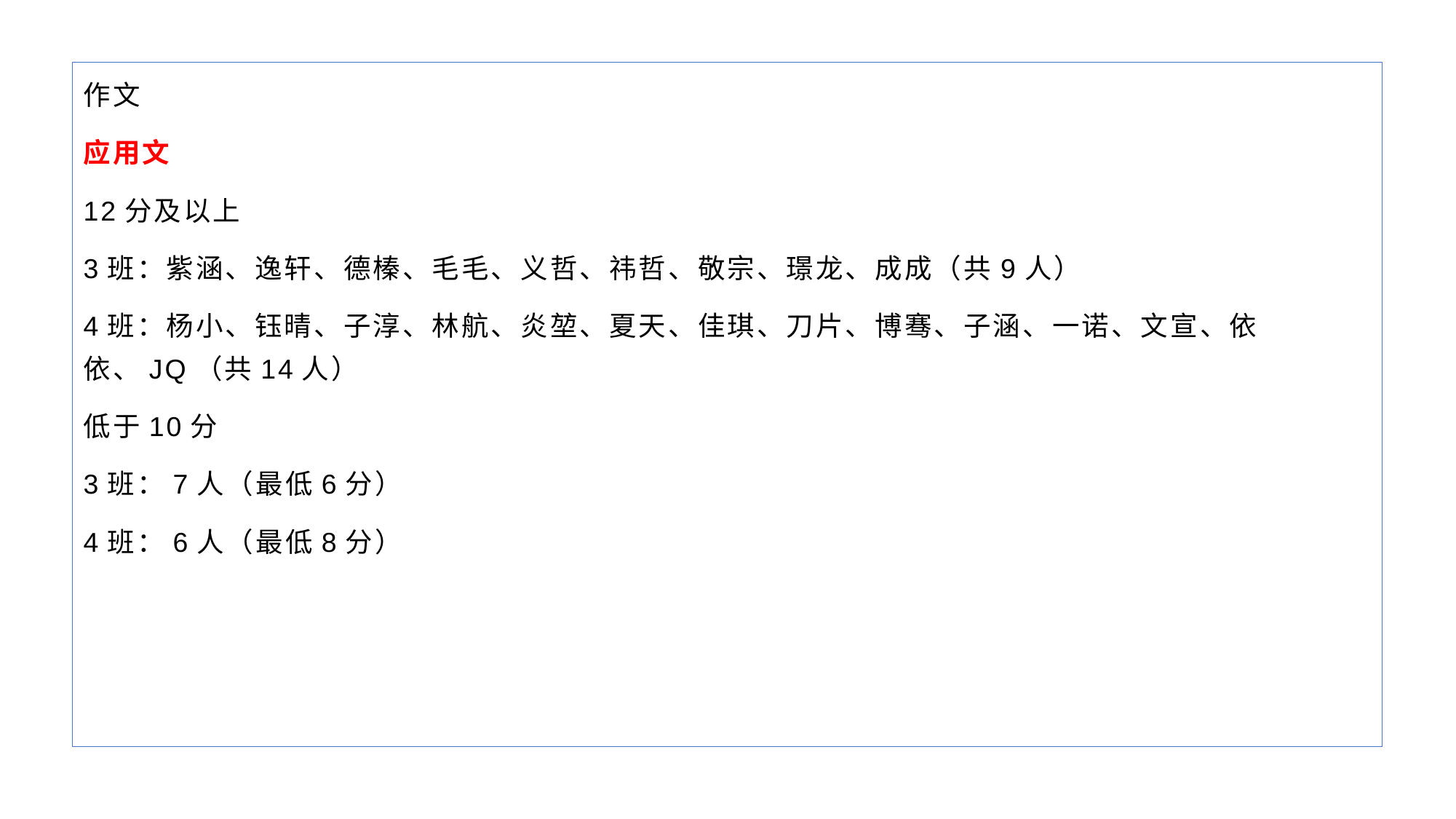

作文
应用文
12分及以上
3班：紫涵、逸轩、德榛、毛毛、义哲、祎哲、敬宗、璟龙、成成（共9人）
4班：杨小、钰晴、子淳、林航、炎堃、夏天、佳琪、刀片、博骞、子涵、一诺、文宣、依依、JQ（共14人）
低于10分
3班：7人（最低6分）
4班：6人（最低8分）